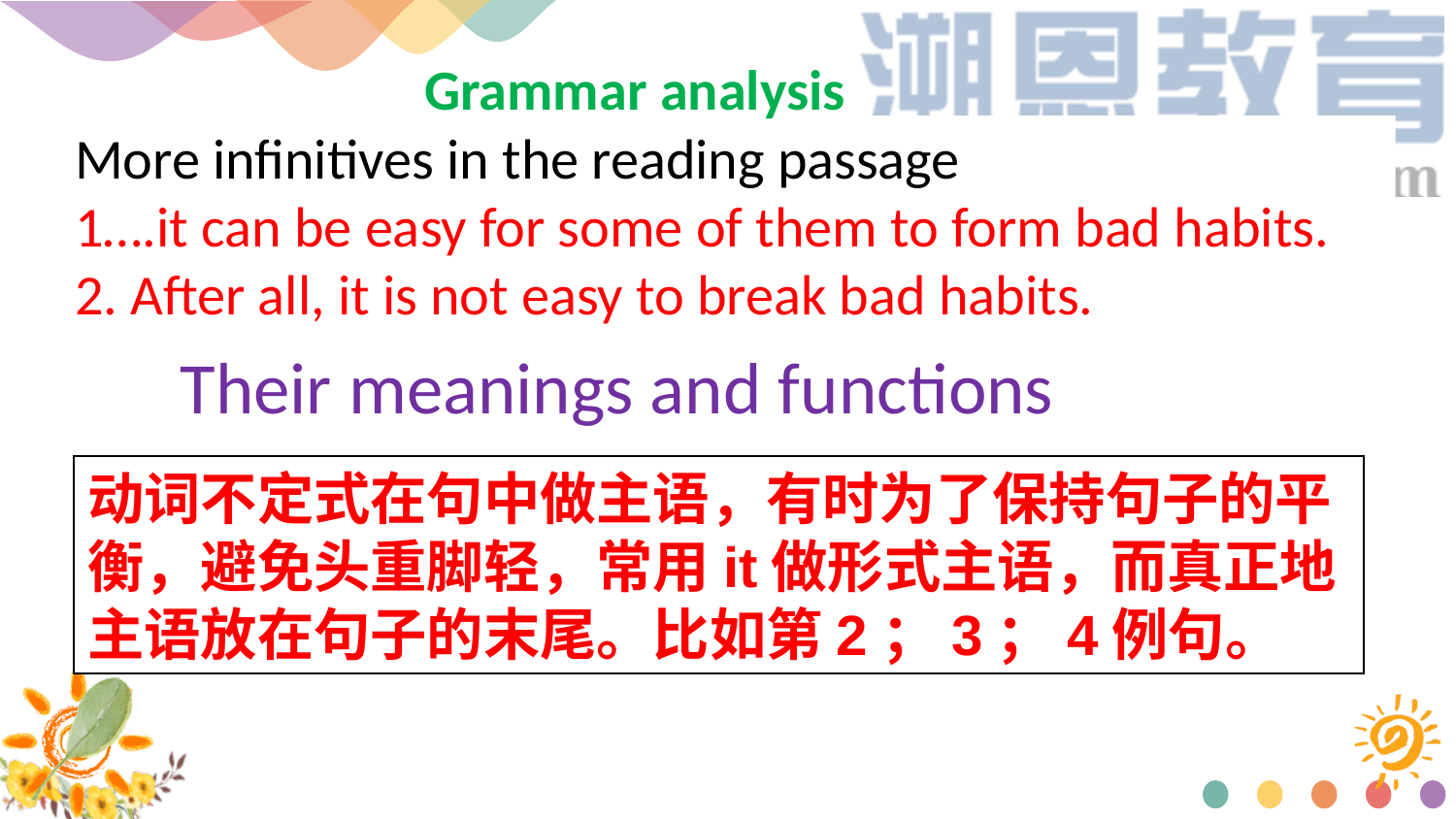

Grammar analysis
More infinitives in the reading passage
1….it can be easy for some of them to form bad habits.
2. After all, it is not easy to break bad habits.
Their meanings and functions
动词不定式在句中做主语，有时为了保持句子的平衡，避免头重脚轻，常用it做形式主语，而真正地主语放在句子的末尾。比如第2；3；4例句。